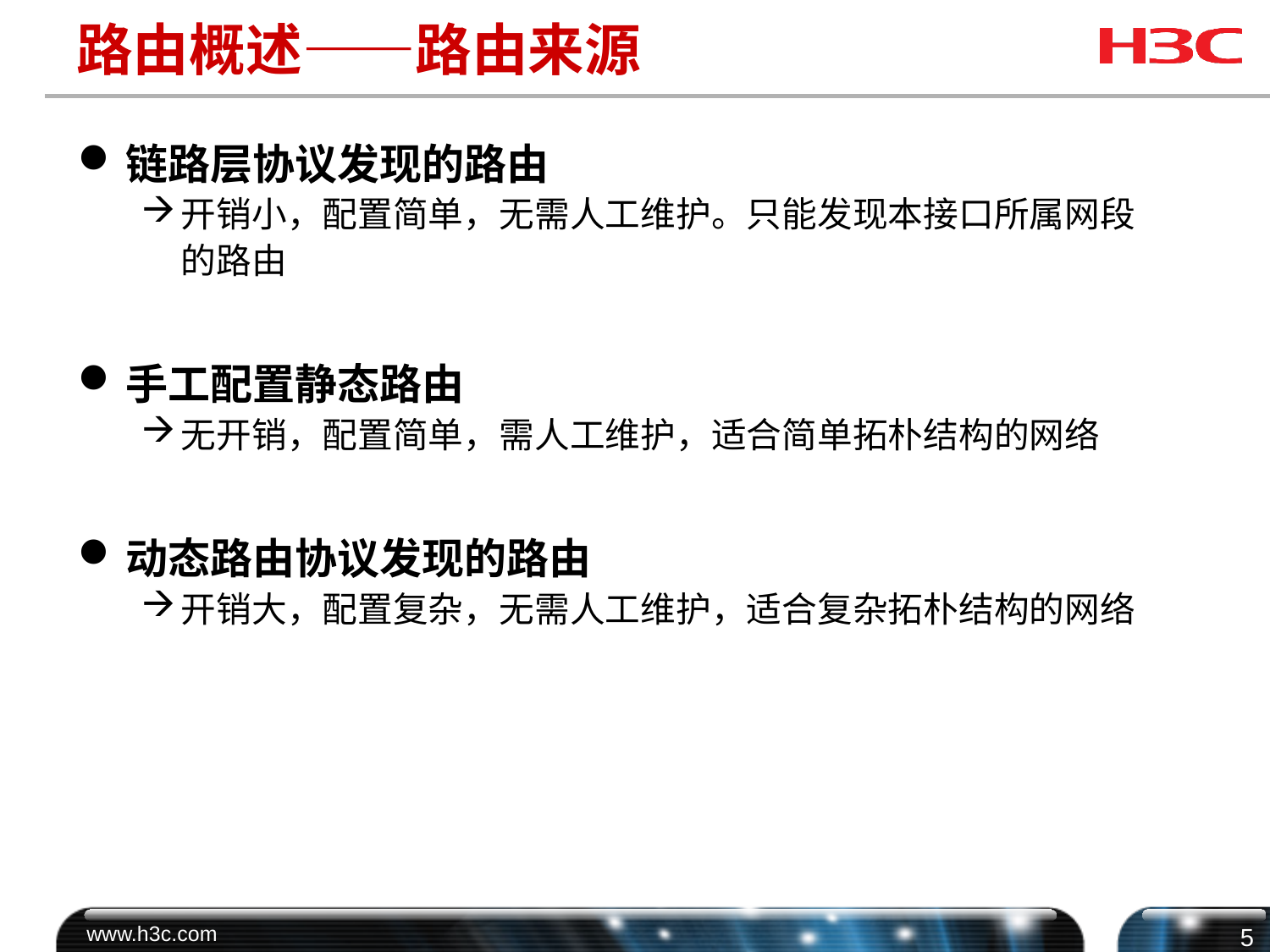

# 路由概述——路由来源
链路层协议发现的路由
开销小，配置简单，无需人工维护。只能发现本接口所属网段的路由

手工配置静态路由
无开销，配置简单，需人工维护，适合简单拓朴结构的网络

动态路由协议发现的路由
开销大，配置复杂，无需人工维护，适合复杂拓朴结构的网络